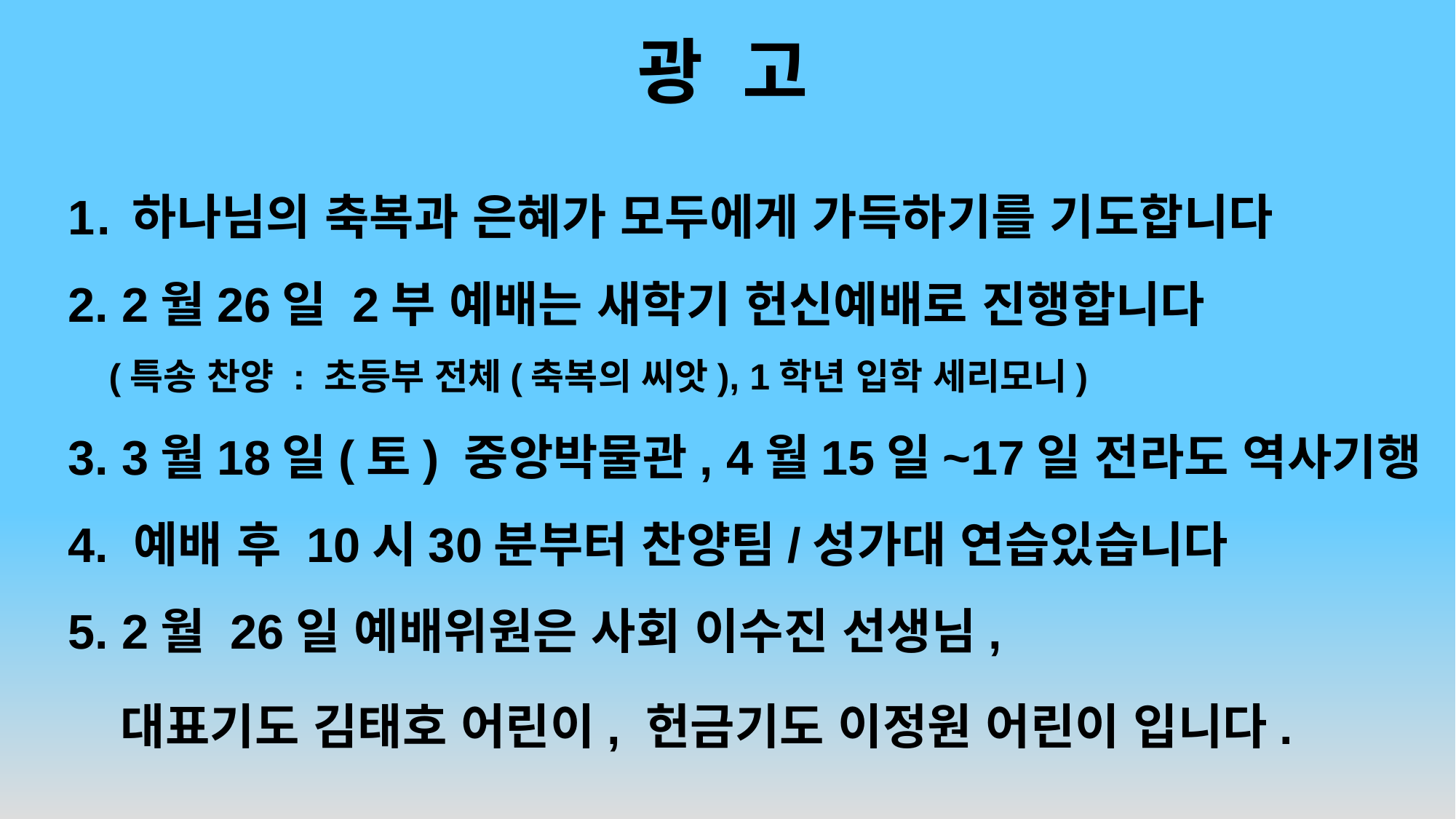

# 광  고
하나님의 축복과 은혜가 모두에게 가득하기를 기도합니다
2. 2월26일 2부 예배는 새학기 헌신예배로 진행합니다
    (특송 찬양 : 초등부 전체(축복의 씨앗), 1학년 입학 세리모니)
3. 3월18일(토) 중앙박물관, 4월15일~17일 전라도 역사기행
4. 예배 후 10시30분부터 찬양팀/성가대 연습있습니다
5. 2월 26일 예배위원은 사회 이수진 선생님,
   대표기도 김태호 어린이, 헌금기도 이정원 어린이 입니다.